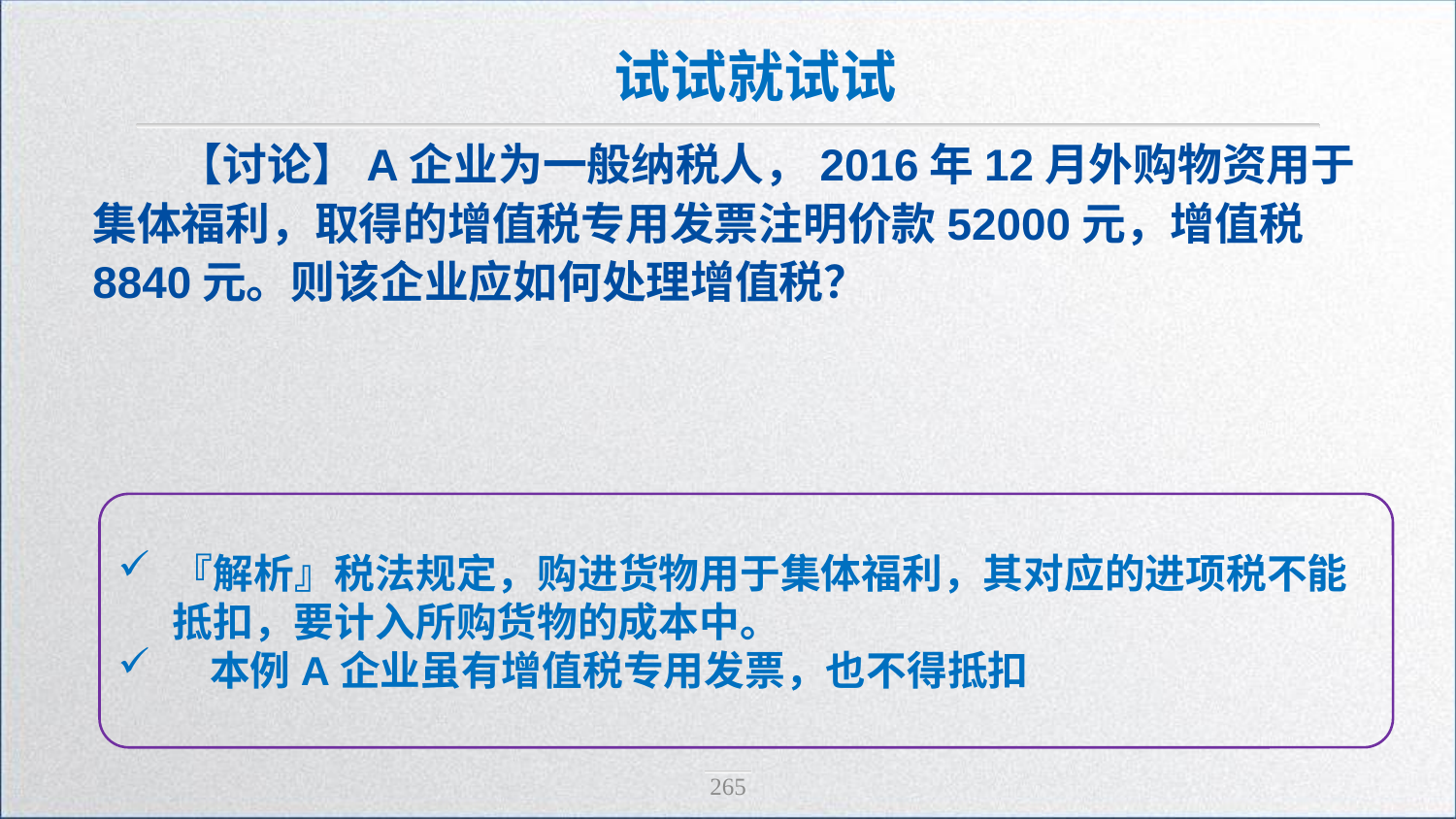

试试就试试
【讨论】A企业为一般纳税人，2016年12月外购物资用于集体福利，取得的增值税专用发票注明价款52000元，增值税8840元。则该企业应如何处理增值税？

『解析』税法规定，购进货物用于集体福利，其对应的进项税不能抵扣，要计入所购货物的成本中。
   本例A企业虽有增值税专用发票，也不得抵扣
265